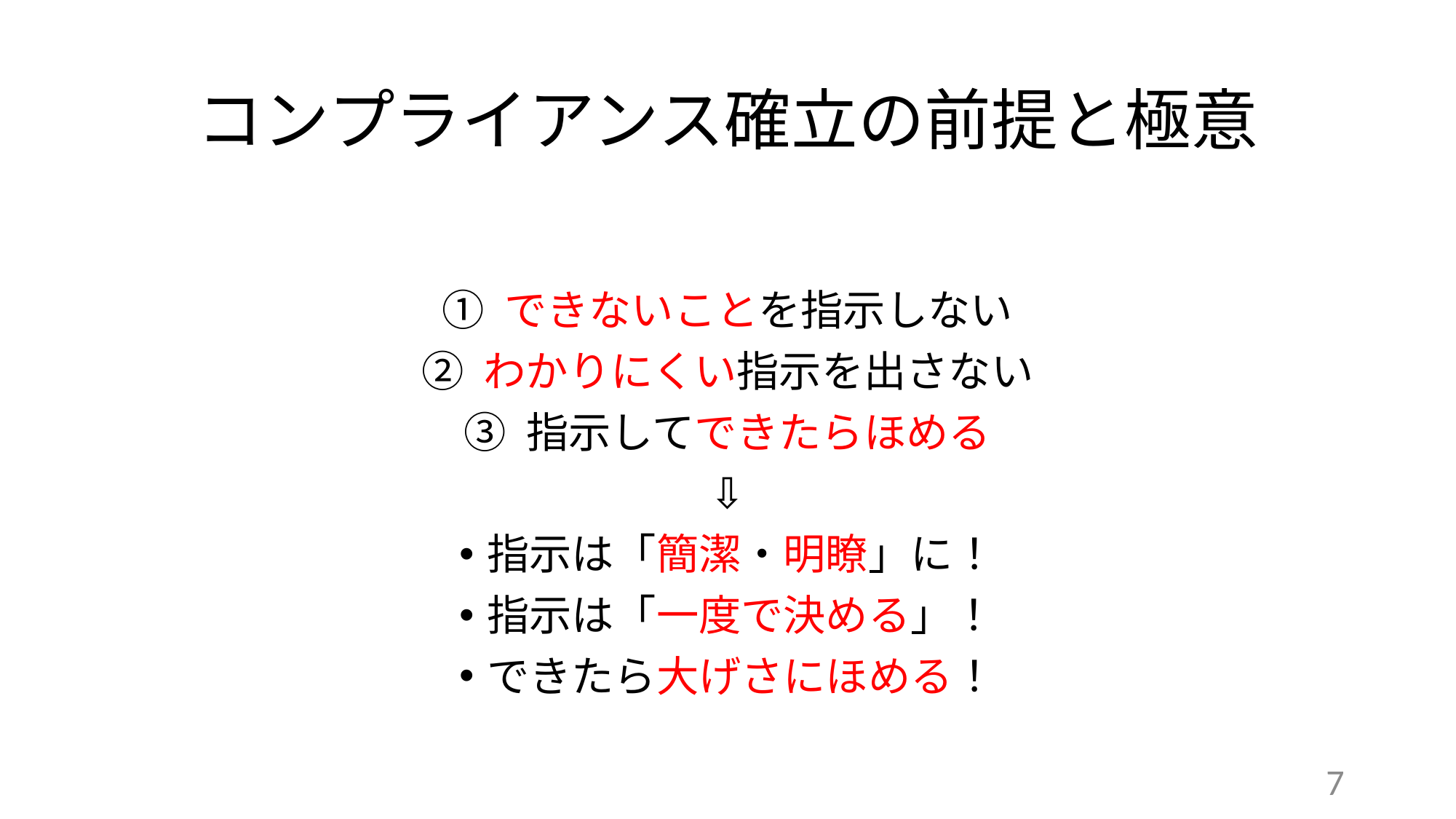

# コンプライアンス確立の前提と極意

① できないことを指示しない
② わかりにくい指示を出さない
③ 指示してできたらほめる
⇩
指示は「簡潔・明瞭」に！
指示は「一度で決める」！
できたら大げさにほめる！

7